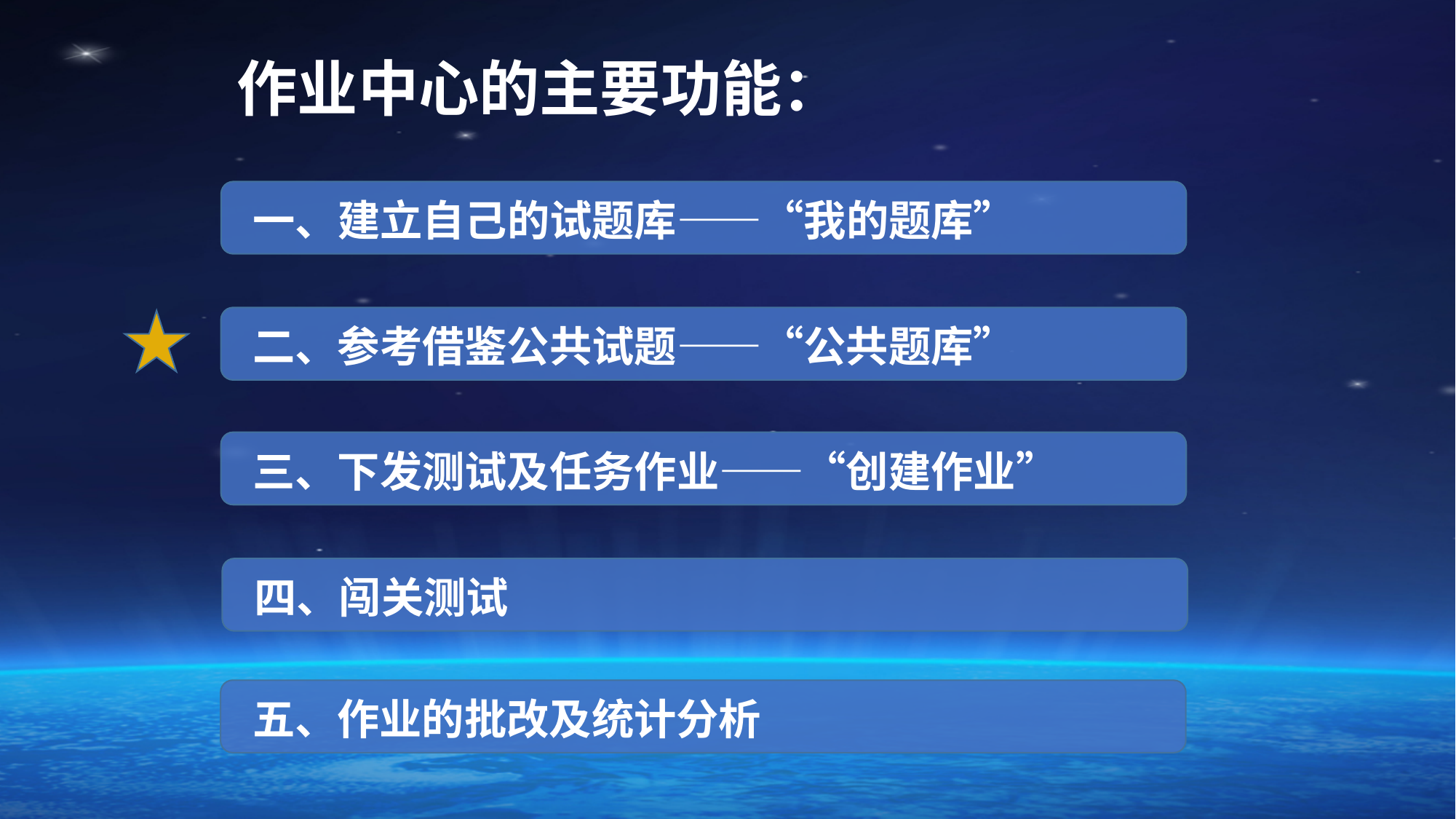

作业中心的主要功能：

一、建立自己的试题库——“我的题库”

二、参考借鉴公共试题——“公共题库”

三、下发测试及任务作业——“创建作业”

四、闯关测试

五、作业的批改及统计分析